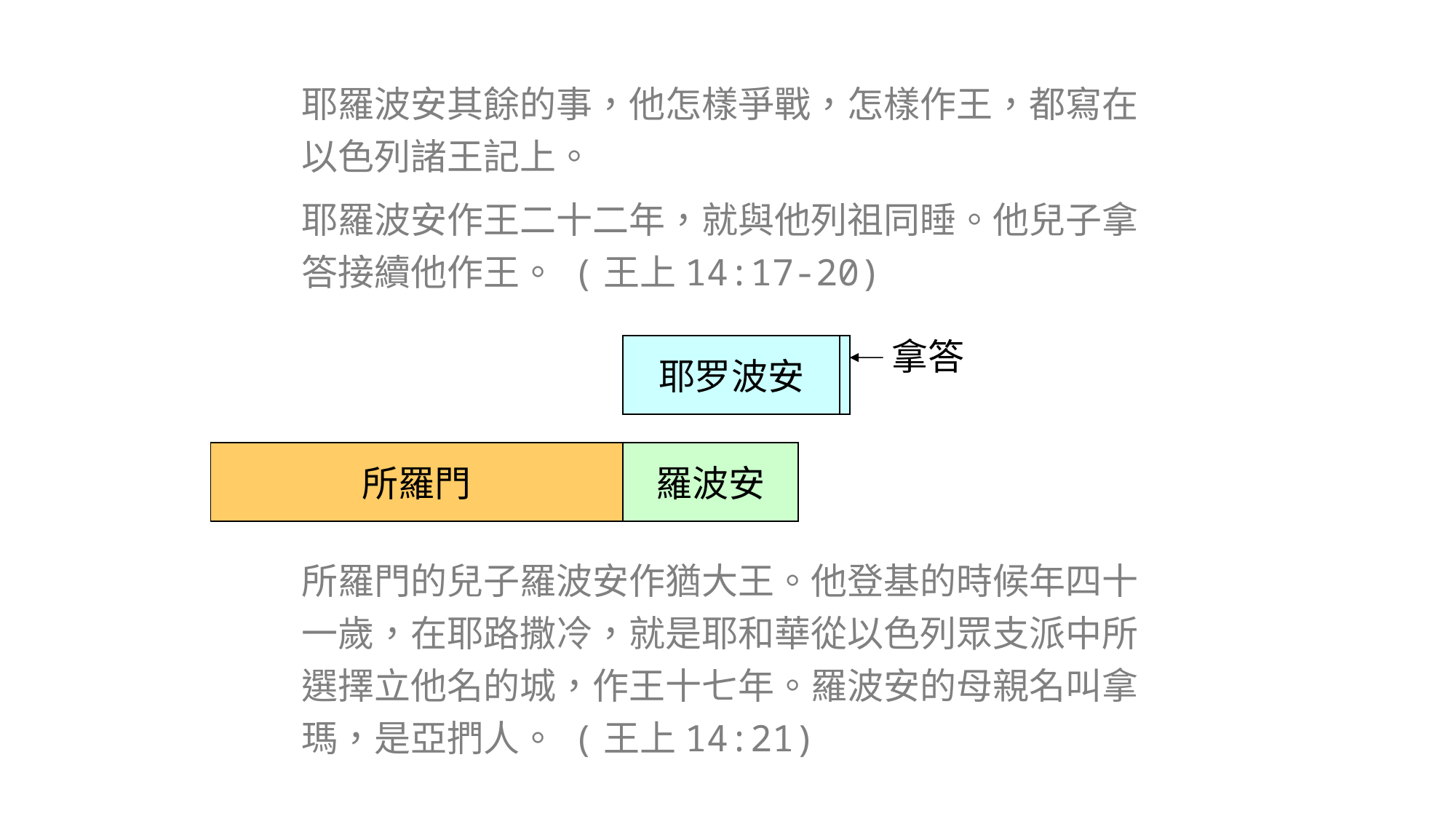

耶羅波安其餘的事，他怎樣爭戰，怎樣作王，都寫在以色列諸王記上。
耶羅波安作王二十二年，就與他列祖同睡。他兒子拿答接續他作王。 (王上14:17-20)
拿答
耶罗波安

所羅門
羅波安
所羅門的兒子羅波安作猶大王。他登基的時候年四十一歲，在耶路撒冷，就是耶和華從以色列眾支派中所選擇立他名的城，作王十七年。羅波安的母親名叫拿瑪，是亞捫人。 (王上14:21)